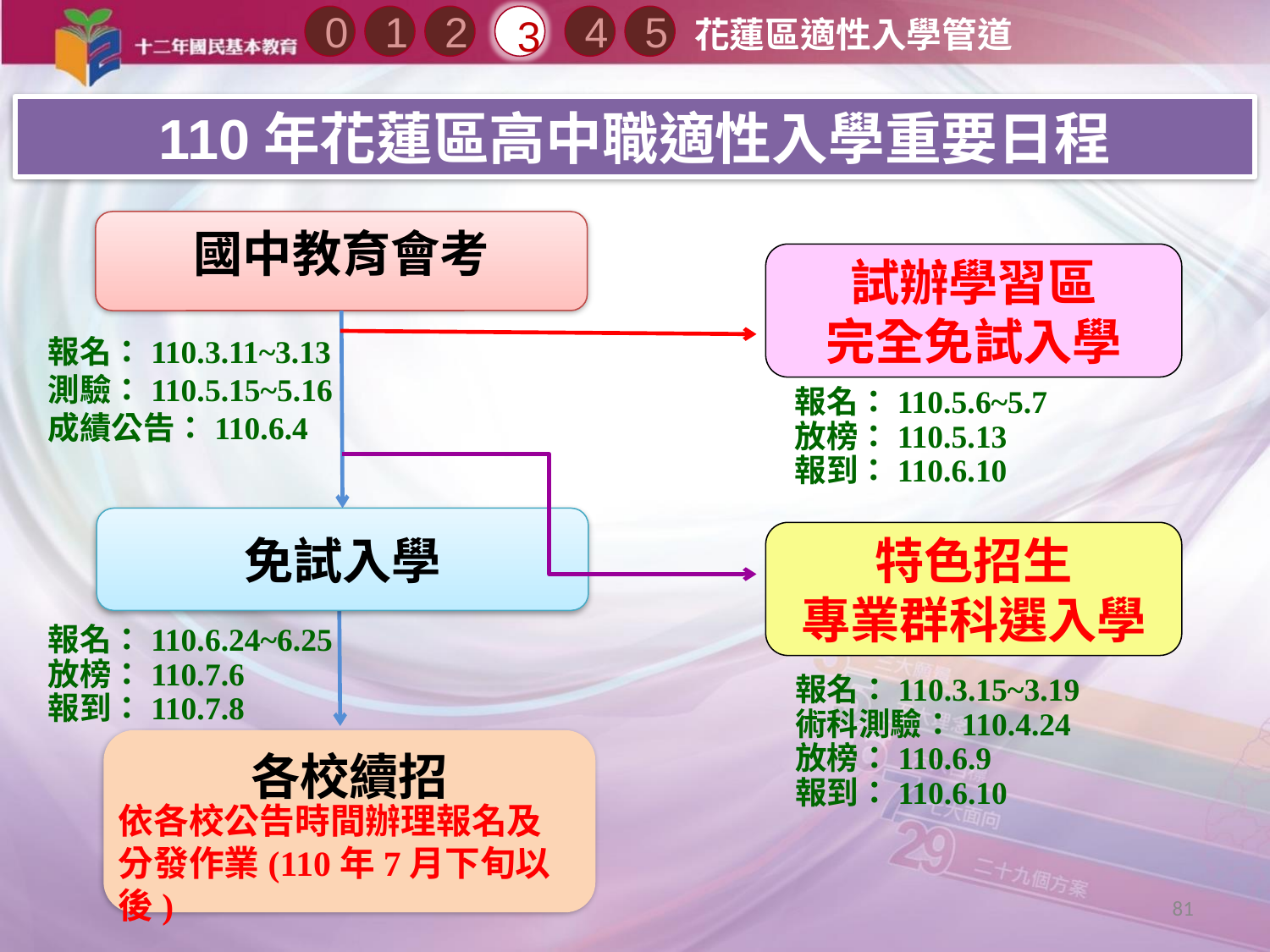

0
2
3
1
4
5
花蓮區適性入學管道
110年花蓮區高中職適性入學重要日程
國中教育會考
試辦學習區
完全免試入學
報名：110.3.11~3.13
測驗：110.5.15~5.16
成績公告：110.6.4
報名：110.5.6~5.7
放榜：110.5.13
報到：110.6.10
免試入學
特色招生
專業群科選入學
報名：110.6.24~6.25
放榜：110.7.6
報到：110.7.8
報名：110.3.15~3.19
術科測驗：110.4.24
放榜：110.6.9
報到：110.6.10
各校續招
依各校公告時間辦理報名及分發作業(110年7月下旬以後)
81